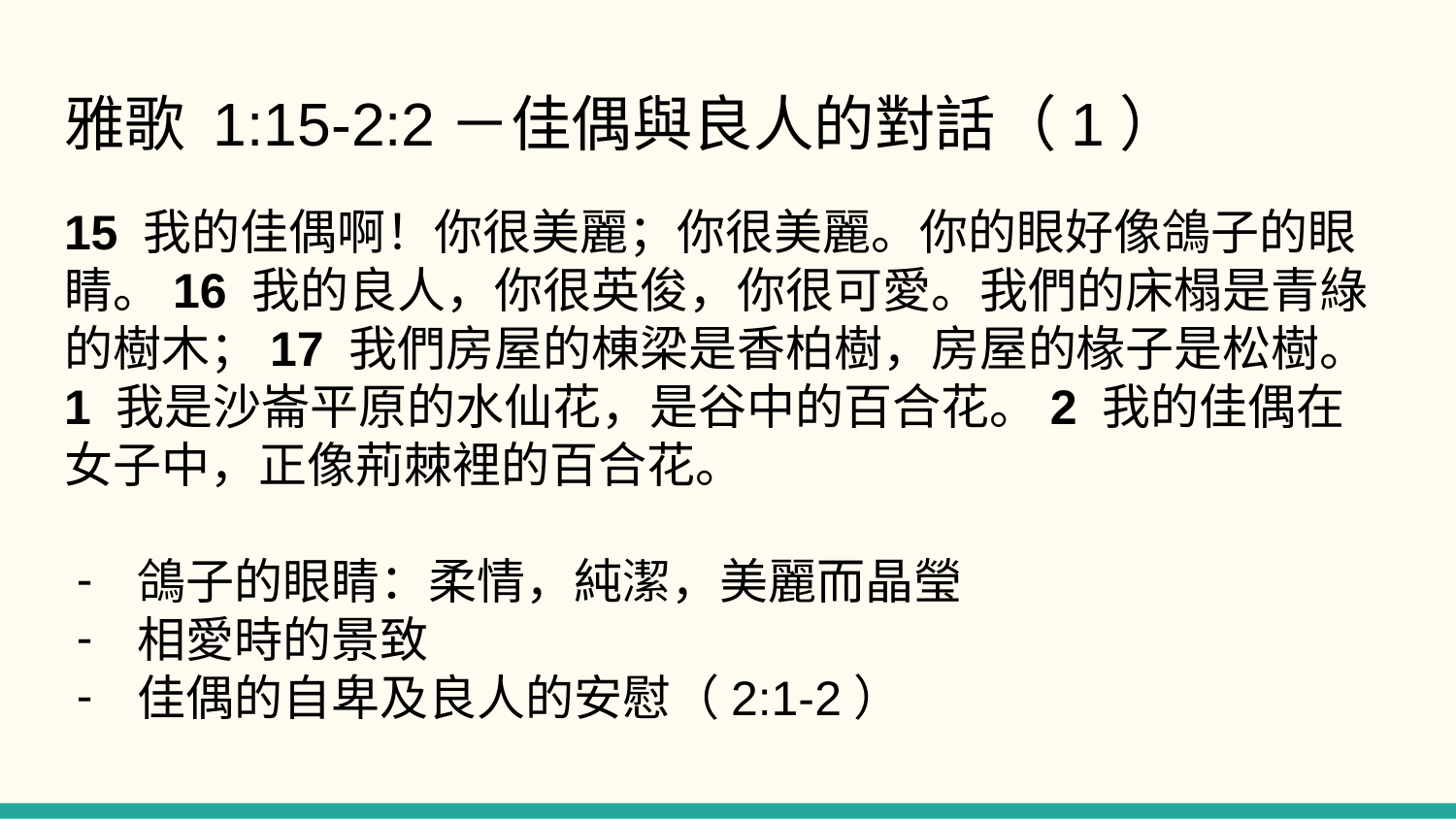

# 雅歌 1:15-2:2－佳偶與良人的對話（1）

15 我的佳偶啊！你很美麗；你很美麗。你的眼好像鴿子的眼睛。16 我的良人，你很英俊，你很可愛。我們的床榻是青綠的樹木；17 我們房屋的棟梁是香柏樹，房屋的椽子是松樹。1 我是沙崙平原的水仙花，是谷中的百合花。2 我的佳偶在女子中，正像荊棘裡的百合花。

鴿子的眼睛：柔情，純潔，美麗而晶瑩
相愛時的景致
佳偶的自卑及良人的安慰（2:1-2）